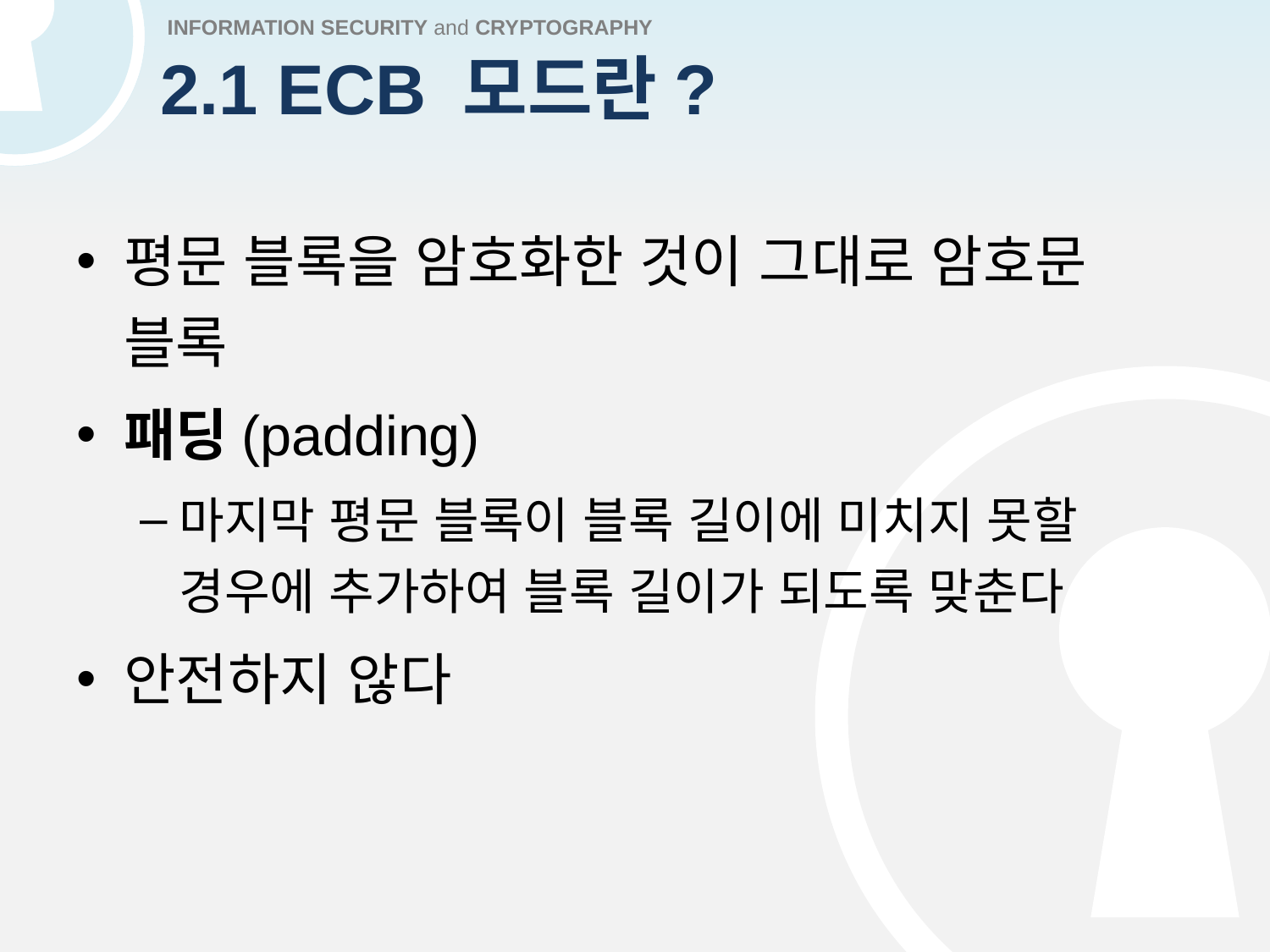

# 2.1 ECB 모드란?
평문 블록을 암호화한 것이 그대로 암호문 블록
패딩(padding)
마지막 평문 블록이 블록 길이에 미치지 못할 경우에 추가하여 블록 길이가 되도록 맞춘다
안전하지 않다